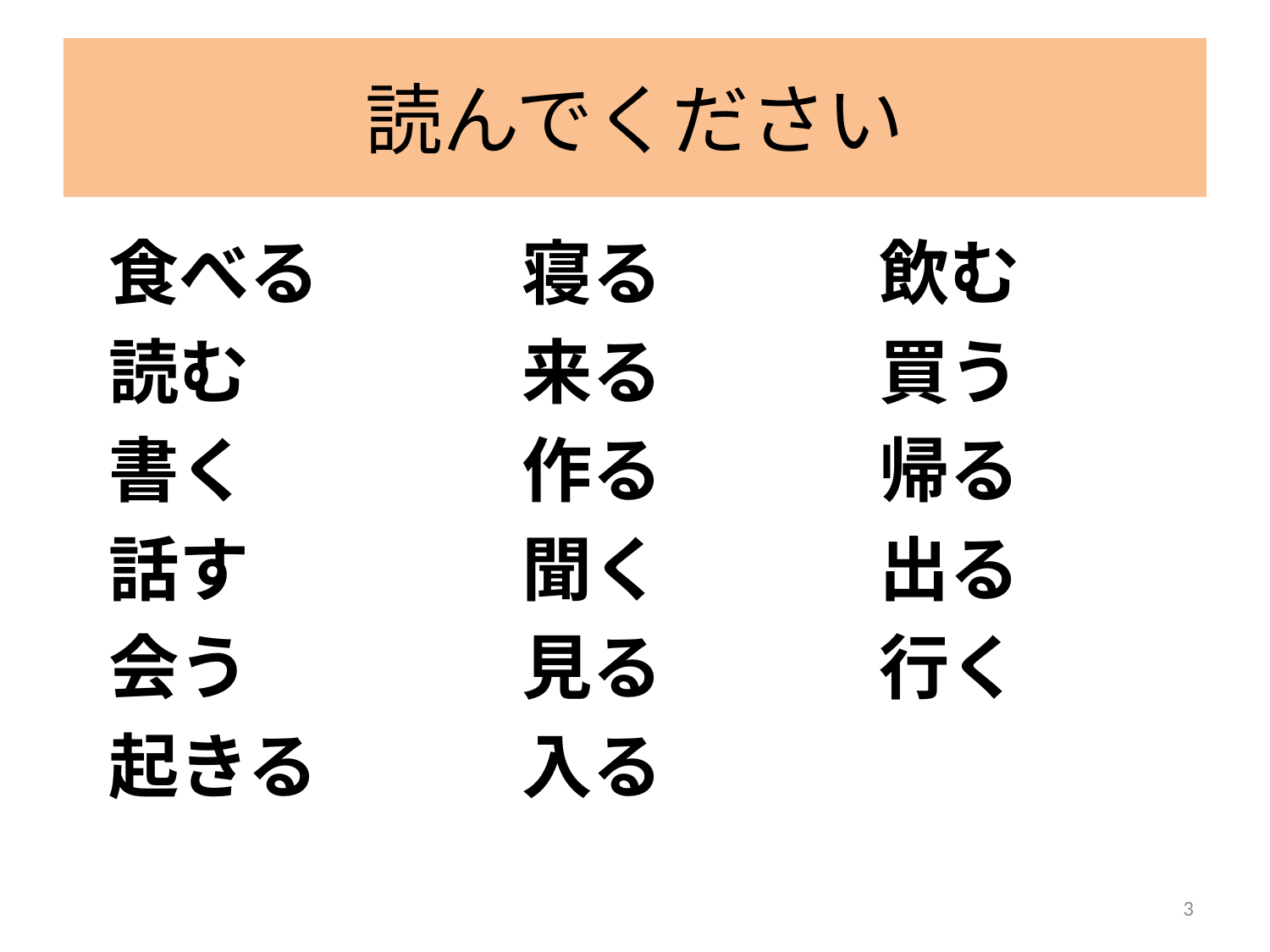

# 読んでください
食べる
読む
書く
話す
会う
起きる
寝る
来る
作る
聞く
見る
入る
飲む
買う
帰る
出る
行く
3